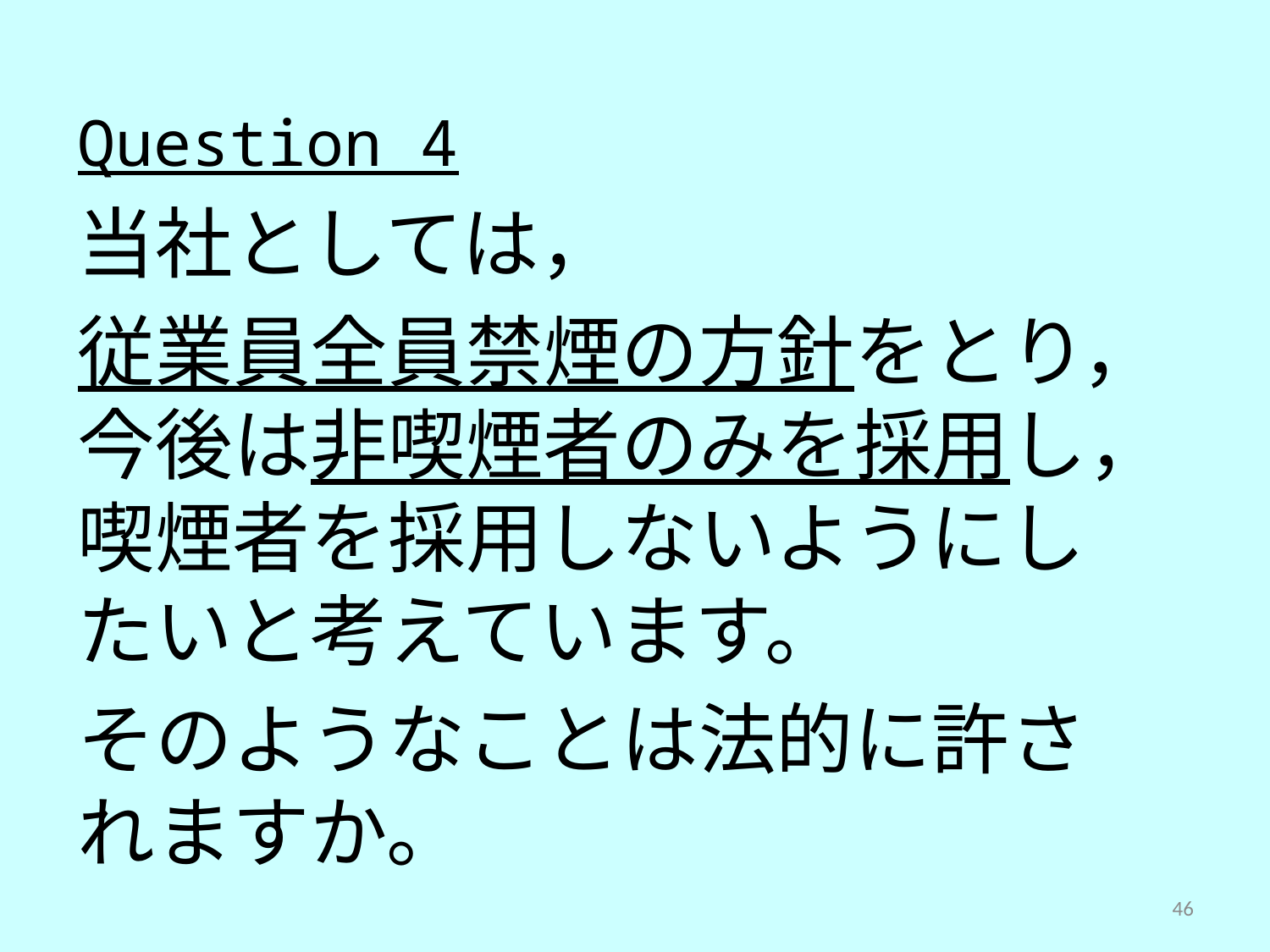

Question 4
当社としては，
従業員全員禁煙の方針をとり，今後は非喫煙者のみを採用し，喫煙者を採用しないようにしたいと考えています。
そのようなことは法的に許されますか。
46